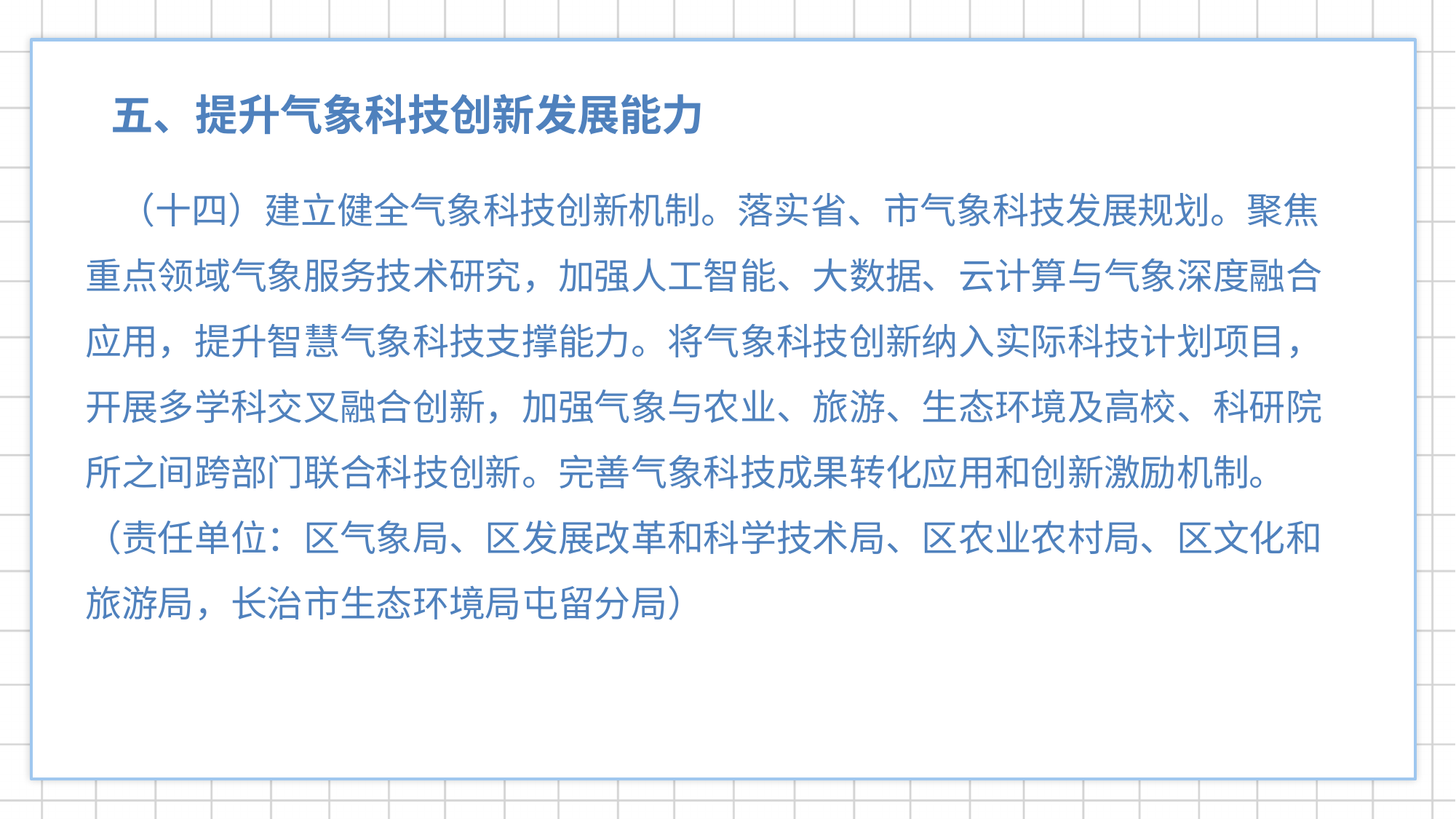

五、提升气象科技创新发展能力
    （十四）建立健全气象科技创新机制。落实省、市气象科技发展规划。聚焦重点领域气象服务技术研究，加强人工智能、大数据、云计算与气象深度融合应用，提升智慧气象科技支撑能力。将气象科技创新纳入实际科技计划项目，开展多学科交叉融合创新，加强气象与农业、旅游、生态环境及高校、科研院所之间跨部门联合科技创新。完善气象科技成果转化应用和创新激励机制。（责任单位：区气象局、区发展改革和科学技术局、区农业农村局、区文化和旅游局，长治市生态环境局屯留分局）